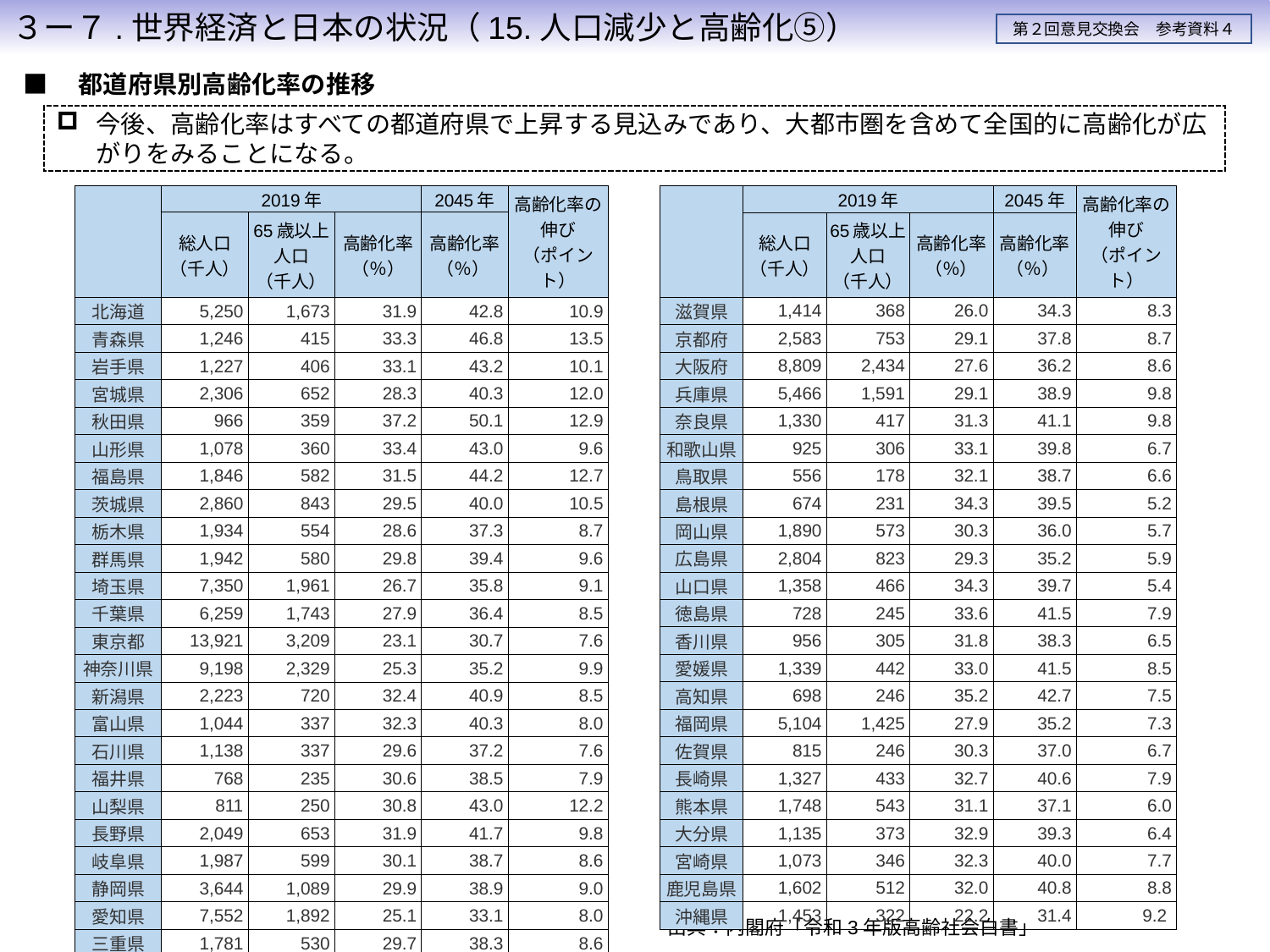

３ー７.世界経済と日本の状況（15.人口減少と高齢化⑤）
第２回意見交換会　参考資料４
■　都道府県別高齢化率の推移
今後、高齢化率はすべての都道府県で上昇する見込みであり、大都市圏を含めて全国的に高齢化が広がりをみることになる。
|  | 2019年 |  |  | 2045年 | 高齢化率の伸び （ポイント） |
| --- | --- | --- | --- | --- | --- |
|  | 総人口（千人） | 65歳以上人口 （千人） | 高齢化率（％） | 高齢化率（％） |  |
| 北海道 | 5,250 | 1,673 | 31.9 | 42.8 | 10.9 |
| 青森県 | 1,246 | 415 | 33.3 | 46.8 | 13.5 |
| 岩手県 | 1,227 | 406 | 33.1 | 43.2 | 10.1 |
| 宮城県 | 2,306 | 652 | 28.3 | 40.3 | 12.0 |
| 秋田県 | 966 | 359 | 37.2 | 50.1 | 12.9 |
| 山形県 | 1,078 | 360 | 33.4 | 43.0 | 9.6 |
| 福島県 | 1,846 | 582 | 31.5 | 44.2 | 12.7 |
| 茨城県 | 2,860 | 843 | 29.5 | 40.0 | 10.5 |
| 栃木県 | 1,934 | 554 | 28.6 | 37.3 | 8.7 |
| 群馬県 | 1,942 | 580 | 29.8 | 39.4 | 9.6 |
| 埼玉県 | 7,350 | 1,961 | 26.7 | 35.8 | 9.1 |
| 千葉県 | 6,259 | 1,743 | 27.9 | 36.4 | 8.5 |
| 東京都 | 13,921 | 3,209 | 23.1 | 30.7 | 7.6 |
| 神奈川県 | 9,198 | 2,329 | 25.3 | 35.2 | 9.9 |
| 新潟県 | 2,223 | 720 | 32.4 | 40.9 | 8.5 |
| 富山県 | 1,044 | 337 | 32.3 | 40.3 | 8.0 |
| 石川県 | 1,138 | 337 | 29.6 | 37.2 | 7.6 |
| 福井県 | 768 | 235 | 30.6 | 38.5 | 7.9 |
| 山梨県 | 811 | 250 | 30.8 | 43.0 | 12.2 |
| 長野県 | 2,049 | 653 | 31.9 | 41.7 | 9.8 |
| 岐阜県 | 1,987 | 599 | 30.1 | 38.7 | 8.6 |
| 静岡県 | 3,644 | 1,089 | 29.9 | 38.9 | 9.0 |
| 愛知県 | 7,552 | 1,892 | 25.1 | 33.1 | 8.0 |
| 三重県 | 1,781 | 530 | 29.7 | 38.3 | 8.6 |
|  | 2019年 |  |  | 2045年 | 高齢化率の伸び （ポイント） |
| --- | --- | --- | --- | --- | --- |
|  | 総人口 （千人） | 65歳以上人口 （千人） | 高齢化率（％） | 高齢化率（％） |  |
| 滋賀県 | 1,414 | 368 | 26.0 | 34.3 | 8.3 |
| 京都府 | 2,583 | 753 | 29.1 | 37.8 | 8.7 |
| 大阪府 | 8,809 | 2,434 | 27.6 | 36.2 | 8.6 |
| 兵庫県 | 5,466 | 1,591 | 29.1 | 38.9 | 9.8 |
| 奈良県 | 1,330 | 417 | 31.3 | 41.1 | 9.8 |
| 和歌山県 | 925 | 306 | 33.1 | 39.8 | 6.7 |
| 鳥取県 | 556 | 178 | 32.1 | 38.7 | 6.6 |
| 島根県 | 674 | 231 | 34.3 | 39.5 | 5.2 |
| 岡山県 | 1,890 | 573 | 30.3 | 36.0 | 5.7 |
| 広島県 | 2,804 | 823 | 29.3 | 35.2 | 5.9 |
| 山口県 | 1,358 | 466 | 34.3 | 39.7 | 5.4 |
| 徳島県 | 728 | 245 | 33.6 | 41.5 | 7.9 |
| 香川県 | 956 | 305 | 31.8 | 38.3 | 6.5 |
| 愛媛県 | 1,339 | 442 | 33.0 | 41.5 | 8.5 |
| 高知県 | 698 | 246 | 35.2 | 42.7 | 7.5 |
| 福岡県 | 5,104 | 1,425 | 27.9 | 35.2 | 7.3 |
| 佐賀県 | 815 | 246 | 30.3 | 37.0 | 6.7 |
| 長崎県 | 1,327 | 433 | 32.7 | 40.6 | 7.9 |
| 熊本県 | 1,748 | 543 | 31.1 | 37.1 | 6.0 |
| 大分県 | 1,135 | 373 | 32.9 | 39.3 | 6.4 |
| 宮崎県 | 1,073 | 346 | 32.3 | 40.0 | 7.7 |
| 鹿児島県 | 1,602 | 512 | 32.0 | 40.8 | 8.8 |
| 沖縄県 | 1,453 | 322 | 22.2 | 31.4 | 9.2 |
出典：内閣府「令和3年版高齢社会白書」